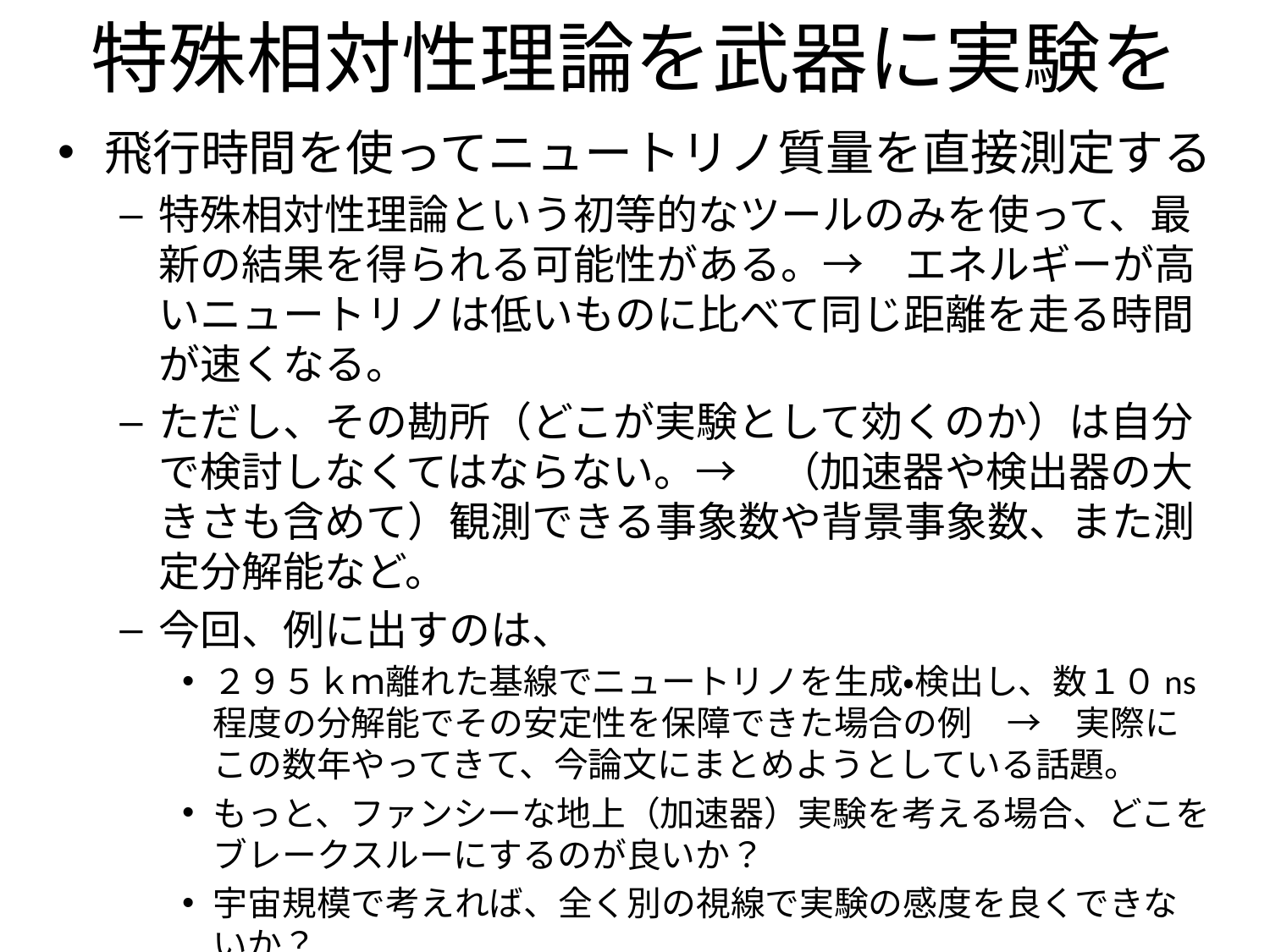

# 特殊相対性理論を武器に実験を
飛行時間を使ってニュートリノ質量を直接測定する
特殊相対性理論という初等的なツールのみを使って、最新の結果を得られる可能性がある。→　エネルギーが高いニュートリノは低いものに比べて同じ距離を走る時間が速くなる。
ただし、その勘所（どこが実験として効くのか）は自分で検討しなくてはならない。→　（加速器や検出器の大きさも含めて）観測できる事象数や背景事象数、また測定分解能など。
今回、例に出すのは、
２９５ｋｍ離れた基線でニュートリノを生成・検出し、数１０ns程度の分解能でその安定性を保障できた場合の例　→　実際にこの数年やってきて、今論文にまとめようとしている話題。
もっと、ファンシーな地上（加速器）実験を考える場合、どこをブレークスルーにするのが良いか？
宇宙規模で考えれば、全く別の視線で実験の感度を良くできないか？